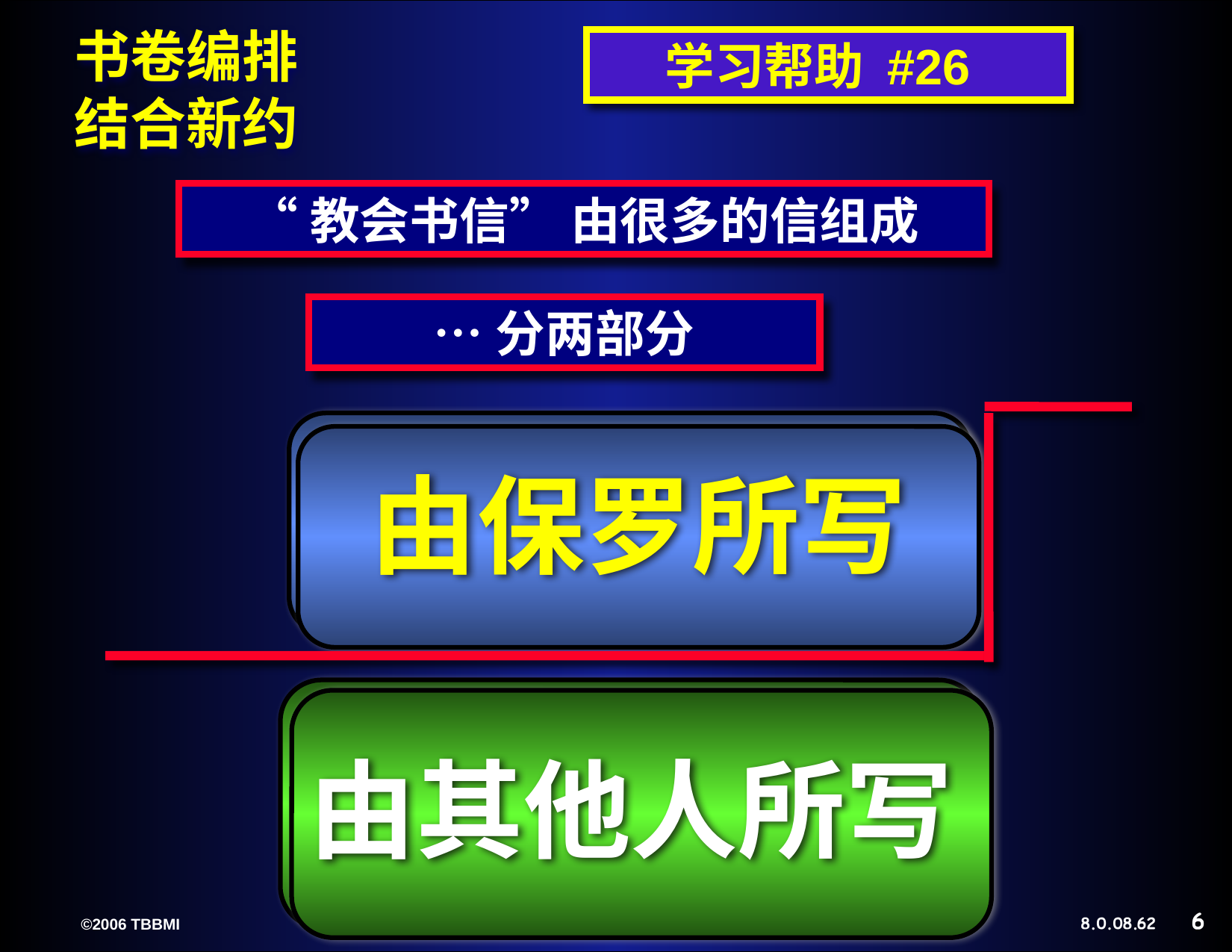

学习帮助 #26

“教会书信” 由很多的信组成
…分两部分

保罗书信

由保罗所写

一般书信

由其他人所写

6
62